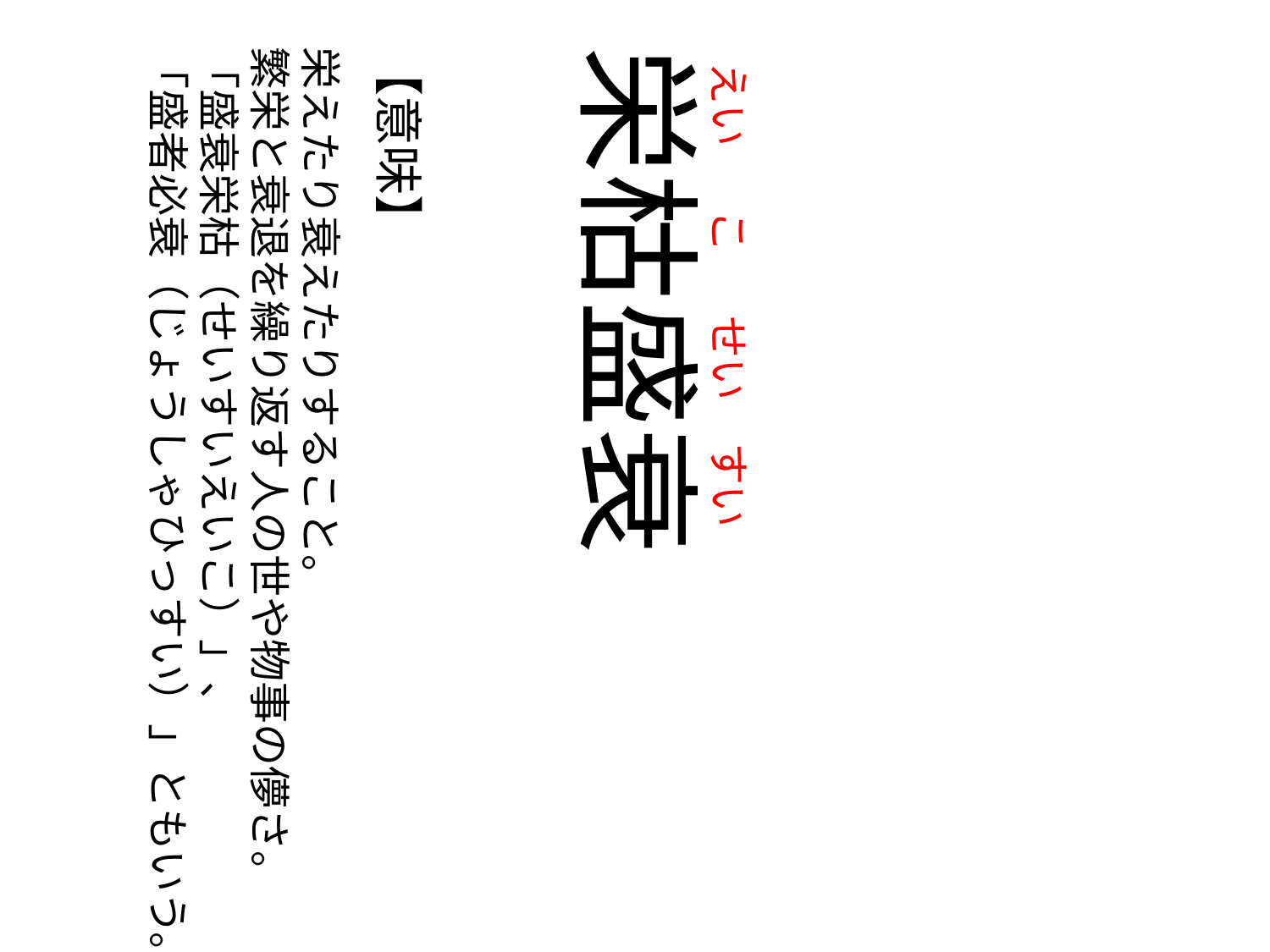

えい
の
こ
の
せい
の
すい
栄えたり衰えたりすること。
繁栄と衰退を繰り返す人の世や物事の儚さ。
「盛衰栄枯（せいすいえいこ）」、
「盛者必衰（じょうしゃひっすい）」ともいう。
【意味】
栄枯盛衰